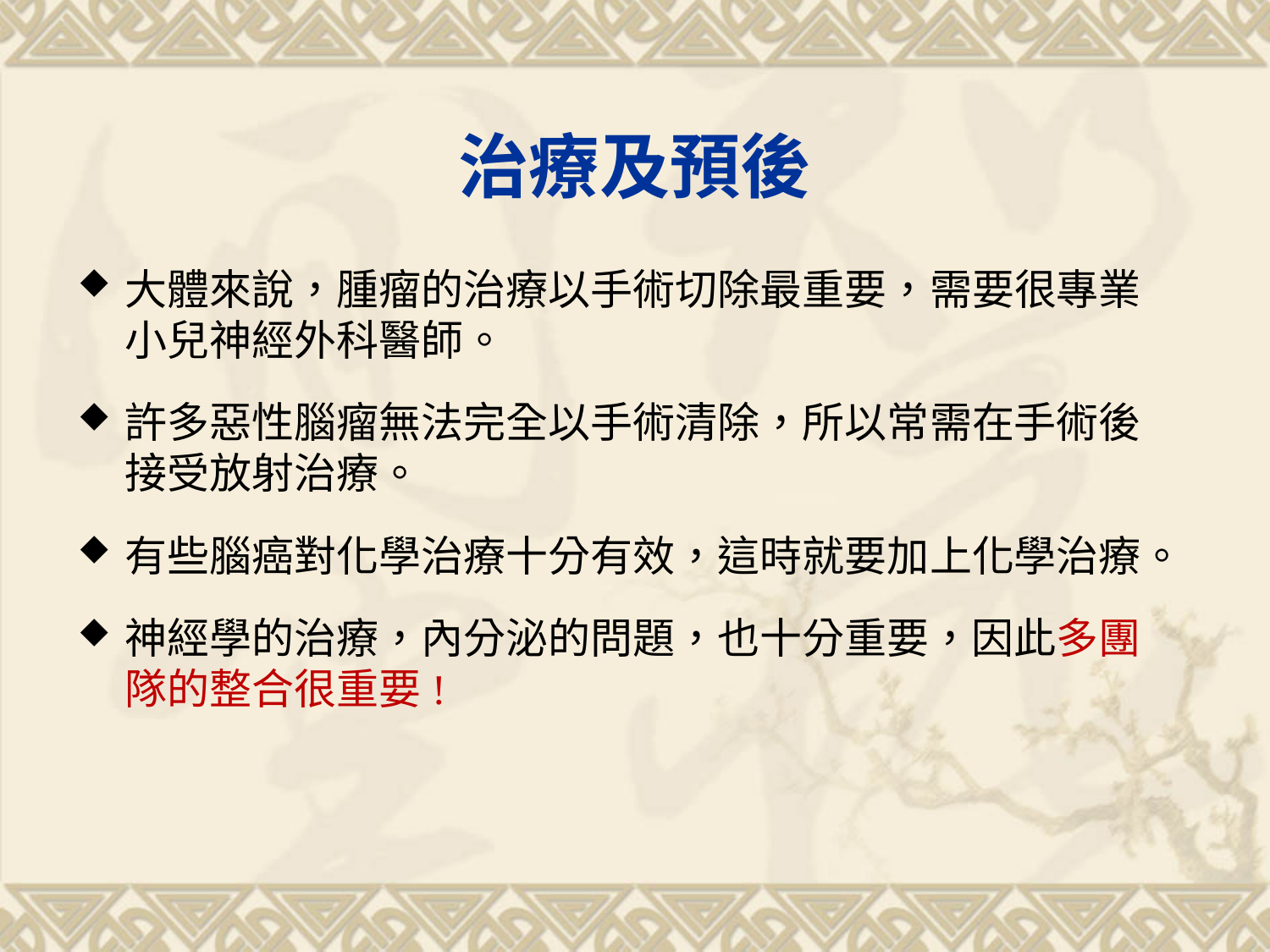

# 治療及預後
大體來說，腫瘤的治療以手術切除最重要，需要很專業小兒神經外科醫師。
許多惡性腦瘤無法完全以手術清除，所以常需在手術後接受放射治療。
有些腦癌對化學治療十分有效，這時就要加上化學治療。
神經學的治療，內分泌的問題，也十分重要，因此多團隊的整合很重要!